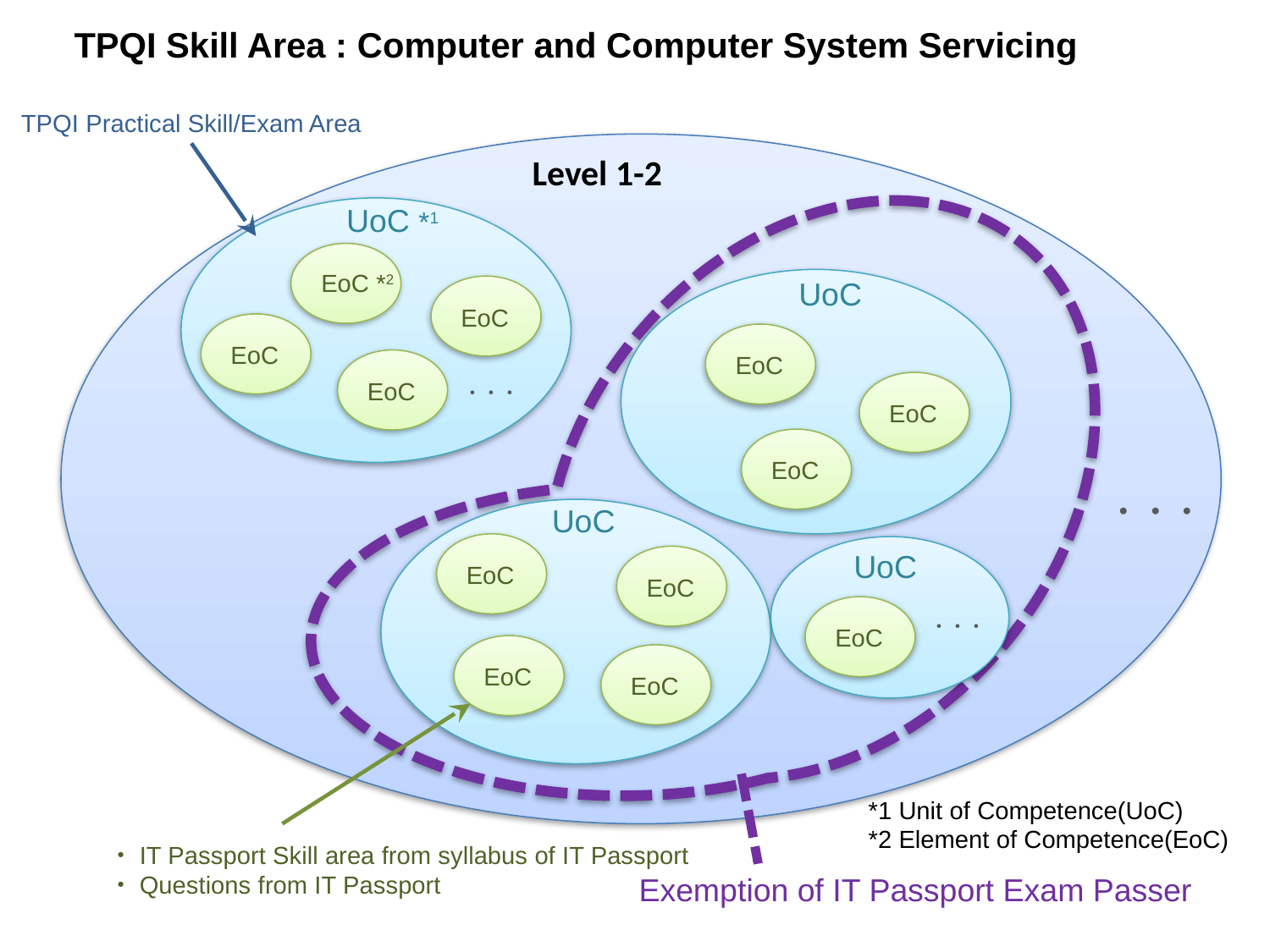

TPQI Skill Area : Computer and Computer System Servicing
TPQI Practical Skill/Exam Area

Level 1-2
UoC *1

EoC *2
UoC

EoC

EoC

EoC

EoC

EoC
・・・

EoC
・・・
UoC

EoC

UoC

EoC

EoC
・・・

EoC

EoC
*1 Unit of Competence(UoC)
*2 Element of Competence(EoC)
・IT Passport Skill area from syllabus of IT Passport
・Questions from IT Passport
Exemption of IT Passport Exam Passer